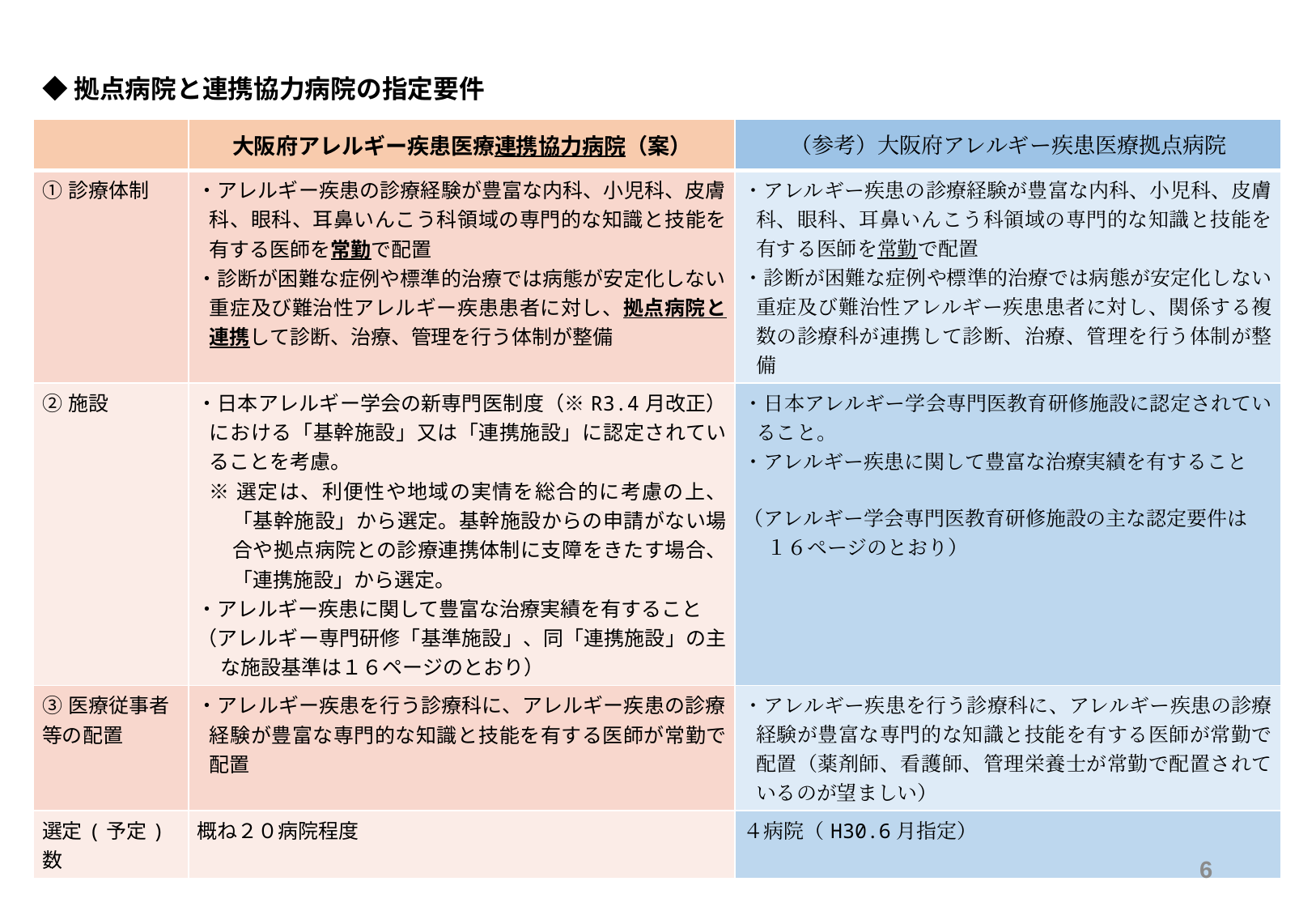

◆拠点病院と連携協力病院の指定要件
|  | 大阪府アレルギー疾患医療連携協力病院（案） | （参考）大阪府アレルギー疾患医療拠点病院 |
| --- | --- | --- |
| ①診療体制 | ・アレルギー疾患の診療経験が豊富な内科、小児科、皮膚科、眼科、耳鼻いんこう科領域の専門的な知識と技能を有する医師を常勤で配置 ・診断が困難な症例や標準的治療では病態が安定化しない重症及び難治性アレルギー疾患患者に対し、拠点病院と連携して診断、治療、管理を行う体制が整備 | ・アレルギー疾患の診療経験が豊富な内科、小児科、皮膚科、眼科、耳鼻いんこう科領域の専門的な知識と技能を有する医師を常勤で配置 ・診断が困難な症例や標準的治療では病態が安定化しない重症及び難治性アレルギー疾患患者に対し、関係する複数の診療科が連携して診断、治療、管理を行う体制が整備 |
| ➁施設 | ・日本アレルギー学会の新専門医制度（※R3.4月改正）における「基幹施設」又は「連携施設」に認定されていることを考慮。 ※選定は、利便性や地域の実情を総合的に考慮の上、「基幹施設」から選定。基幹施設からの申請がない場合や拠点病院との診療連携体制に支障をきたす場合、「連携施設」から選定。 ・アレルギー疾患に関して豊富な治療実績を有すること （アレルギー専門研修「基準施設」、同「連携施設」の主な施設基準は１６ページのとおり） | ・日本アレルギー学会専門医教育研修施設に認定されていること。 ・アレルギー疾患に関して豊富な治療実績を有すること （アレルギー学会専門医教育研修施設の主な認定要件は １６ページのとおり） |
| ③医療従事者等の配置 | ・アレルギー疾患を行う診療科に、アレルギー疾患の診療経験が豊富な専門的な知識と技能を有する医師が常勤で配置 | ・アレルギー疾患を行う診療科に、アレルギー疾患の診療経験が豊富な専門的な知識と技能を有する医師が常勤で配置（薬剤師、看護師、管理栄養士が常勤で配置されているのが望ましい） |
| 選定(予定)数 | 概ね２０病院程度 | ４病院（H30.6月指定） |

6